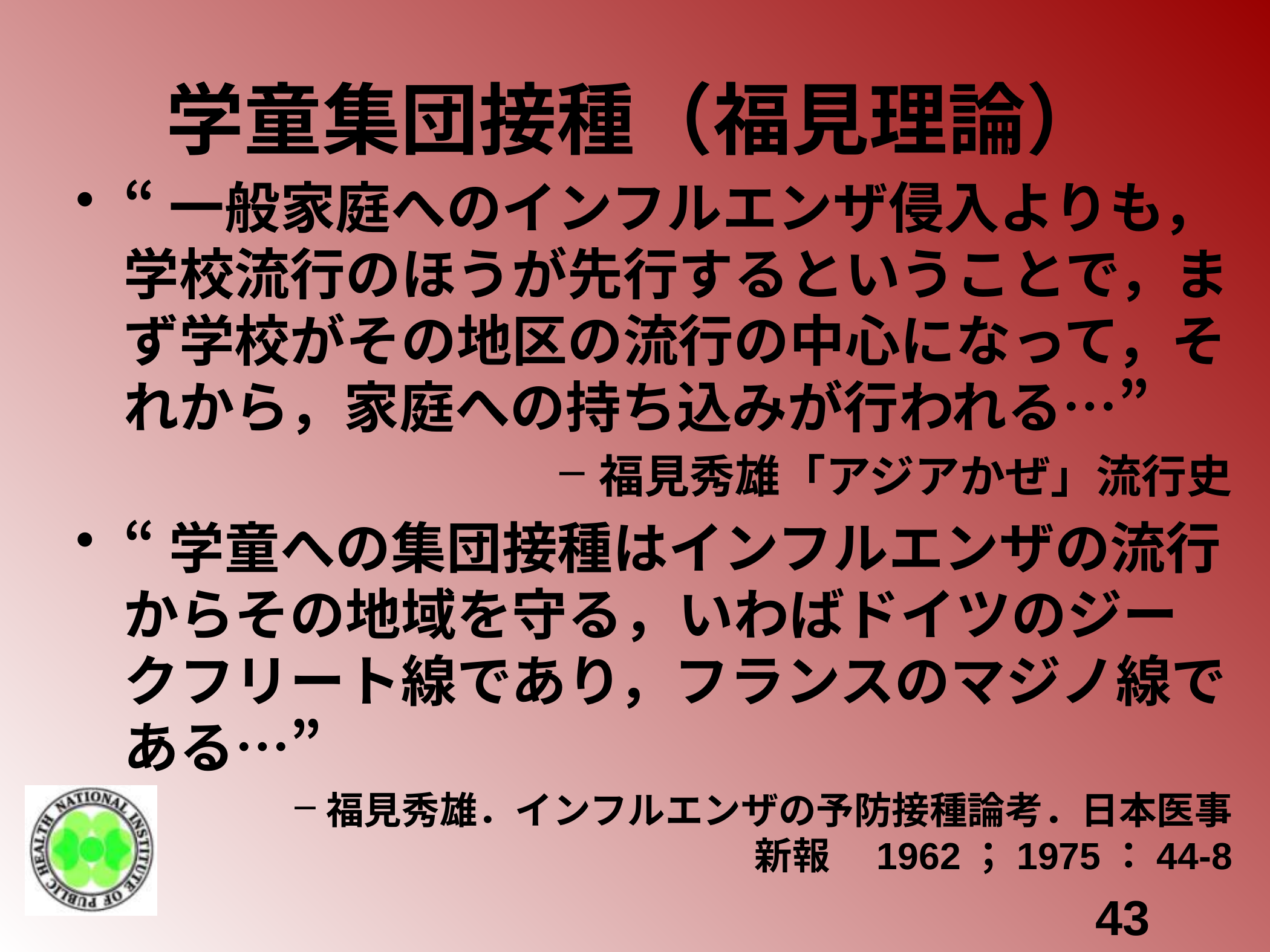

# 学童集団接種（福見理論）
“一般家庭へのインフルエンザ侵入よりも，学校流行のほうが先行するということで，まず学校がその地区の流行の中心になって，それから，家庭への持ち込みが行われる…”
福見秀雄「アジアかぜ」流行史
“学童への集団接種はインフルエンザの流行からその地域を守る，いわばドイツのジークフリート線であり，フランスのマジノ線である…”
福見秀雄．インフルエンザの予防接種論考．日本医事新報　1962；1975：44-8